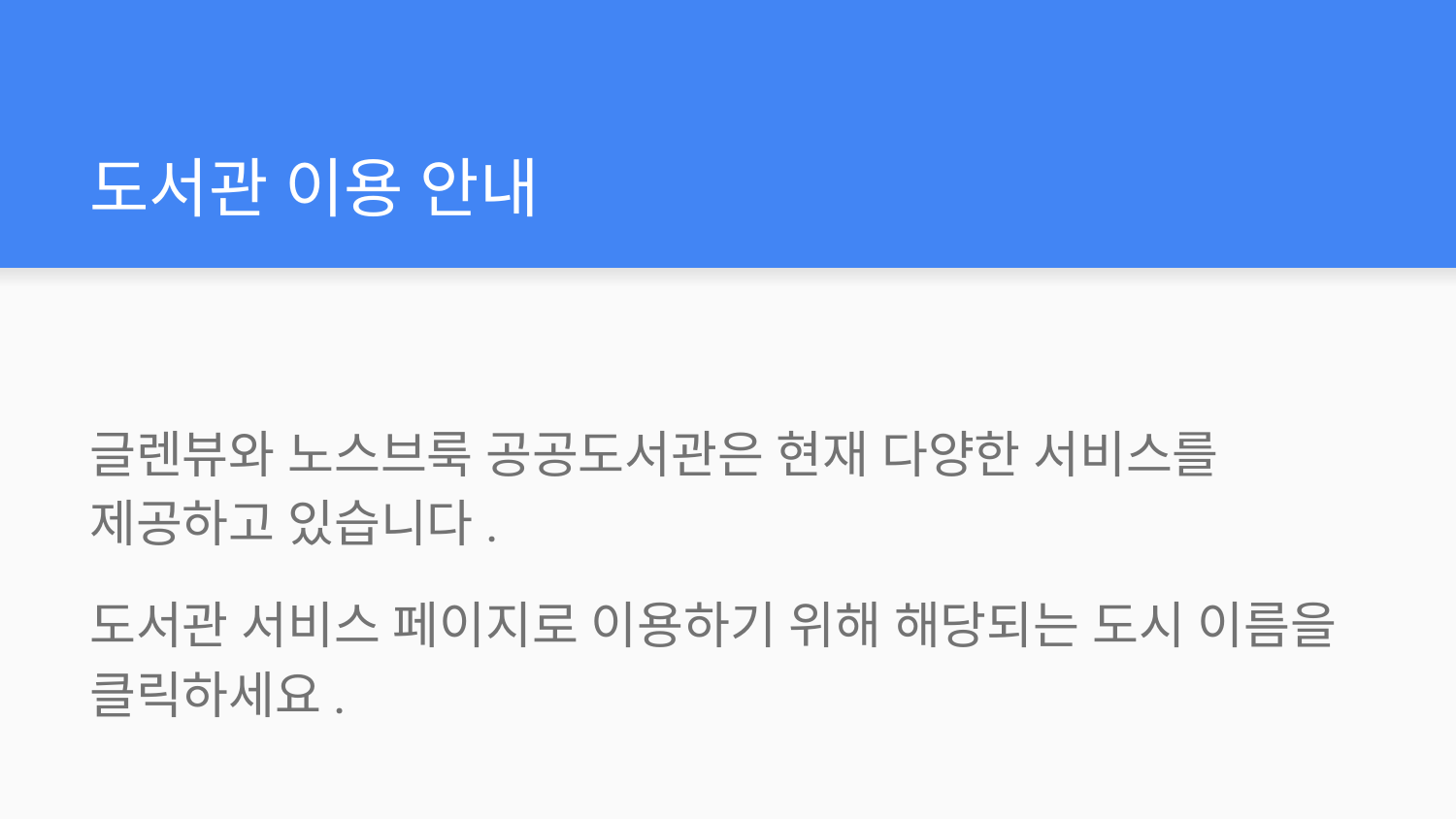

# 도서관 이용 안내

글렌뷰와 노스브룩 공공도서관은 현재 다양한 서비스를 제공하고 있습니다.
도서관 서비스 페이지로 이용하기 위해 해당되는 도시 이름을 클릭하세요.